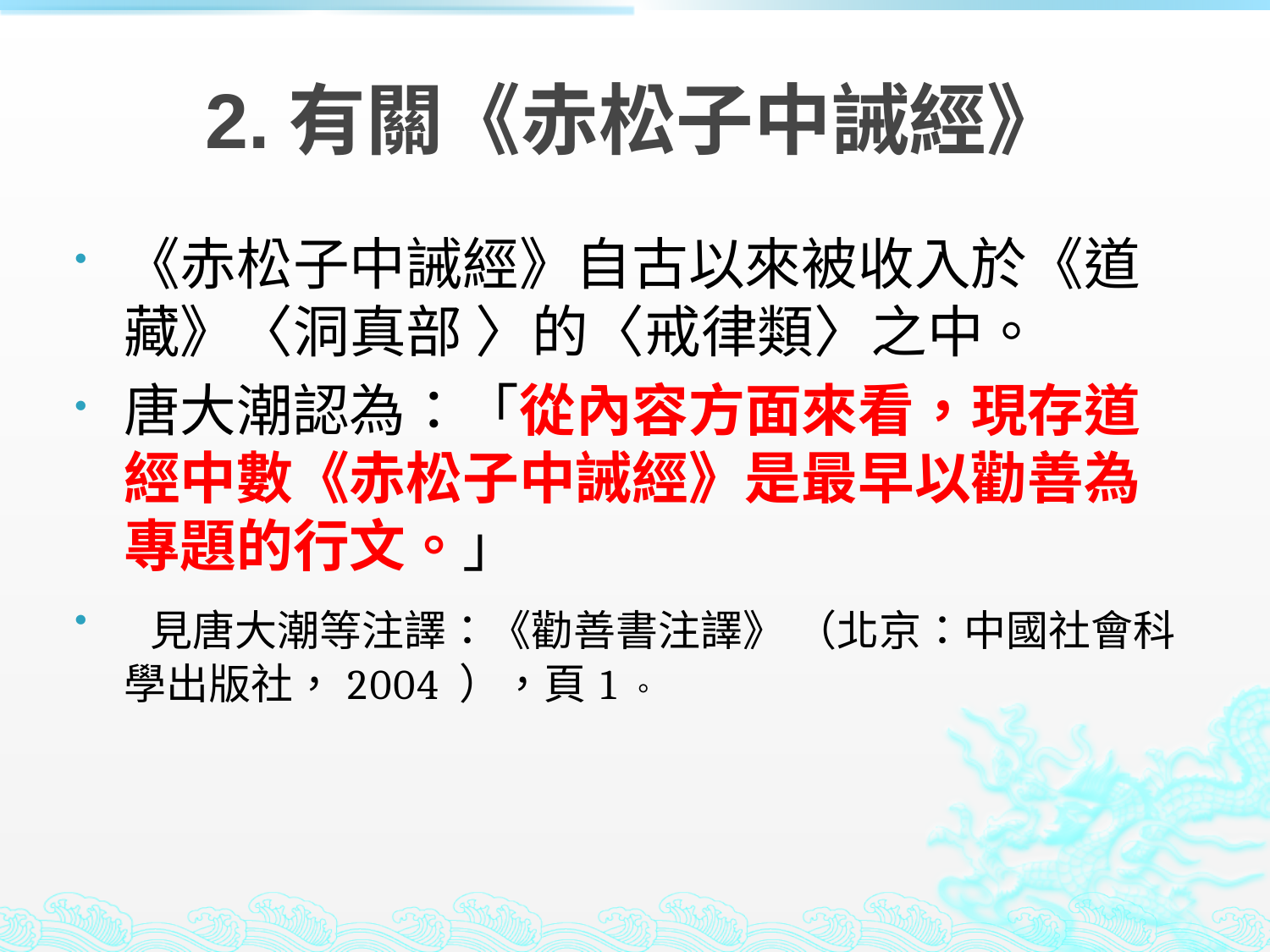

# 2.有關《赤松子中誡經》
《赤松子中誡經》自古以來被收入於《道藏》〈洞真部 〉的〈戒律類〉之中。
唐大潮認為：「從內容方面來看，現存道經中數《赤松子中誡經》是最早以勸善為專題的行文。」
 見唐大潮等注譯：《勸善書注譯》 （北京：中國社會科學出版社，2004 ），頁1。